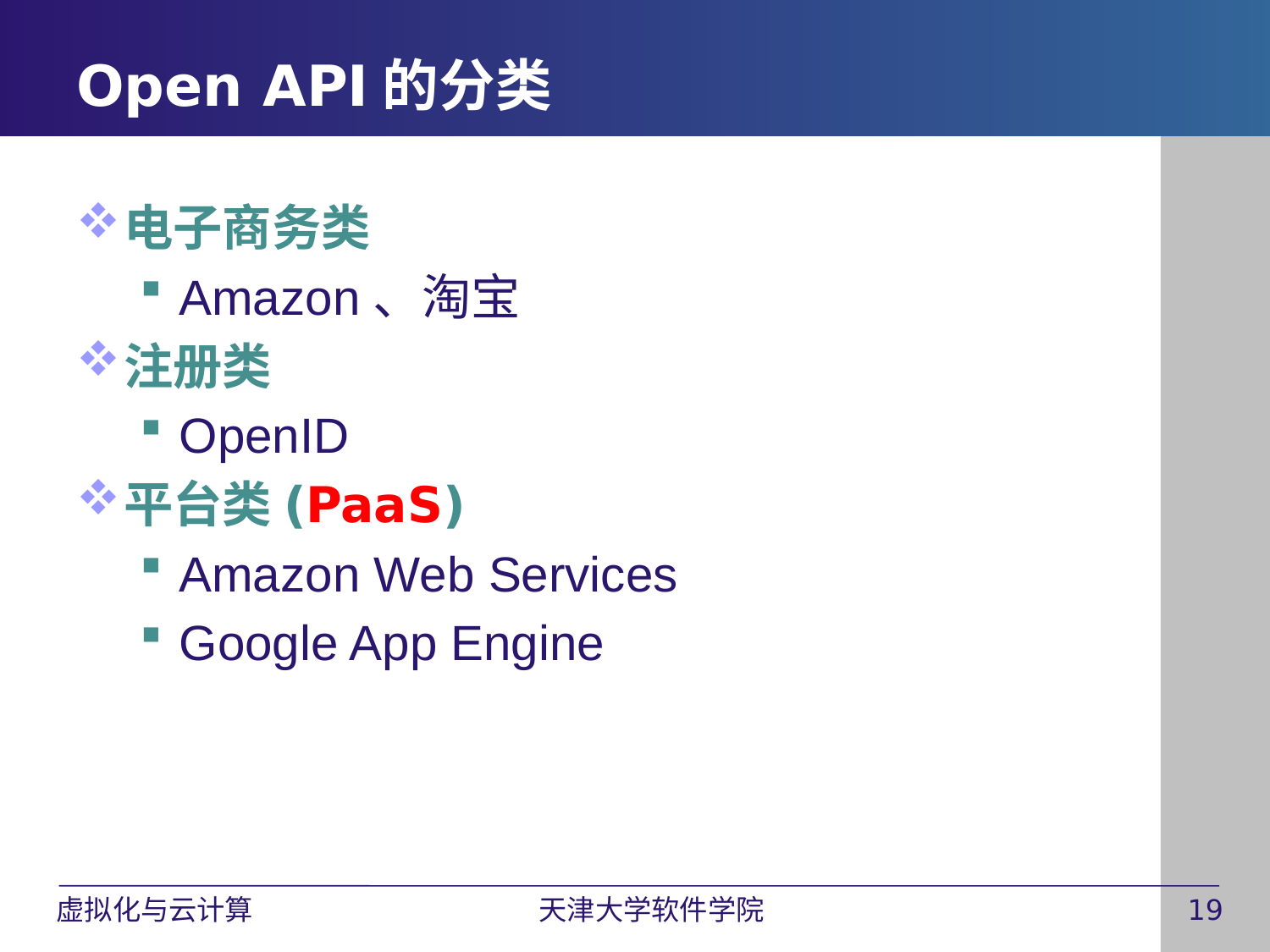

# Open API的分类
电子商务类
Amazon、淘宝
注册类
OpenID
平台类(PaaS)
Amazon Web Services
Google App Engine